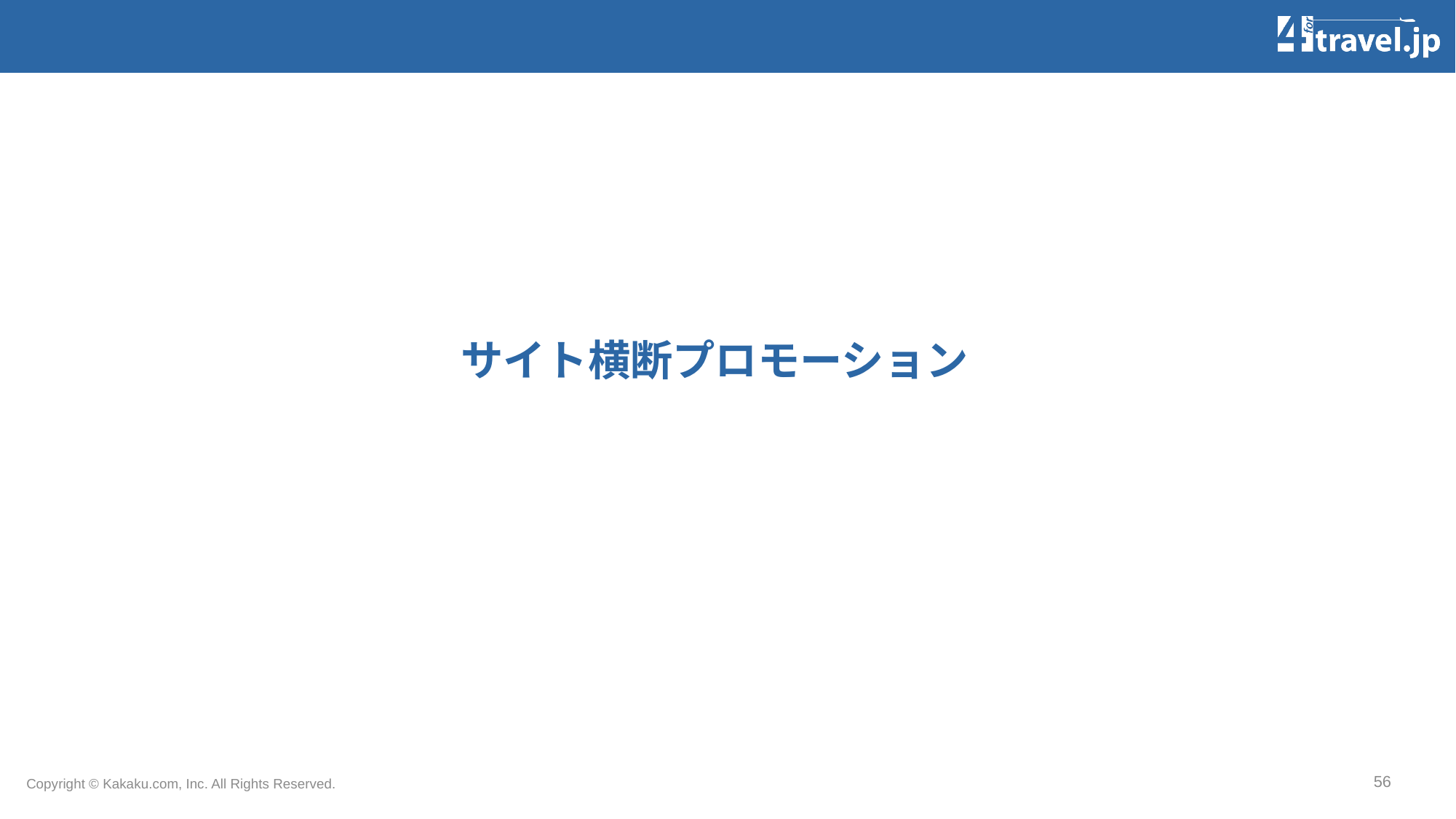

# サイト横断プロモーション
56
Copyright © Kakaku.com, Inc. All Rights Reserved.